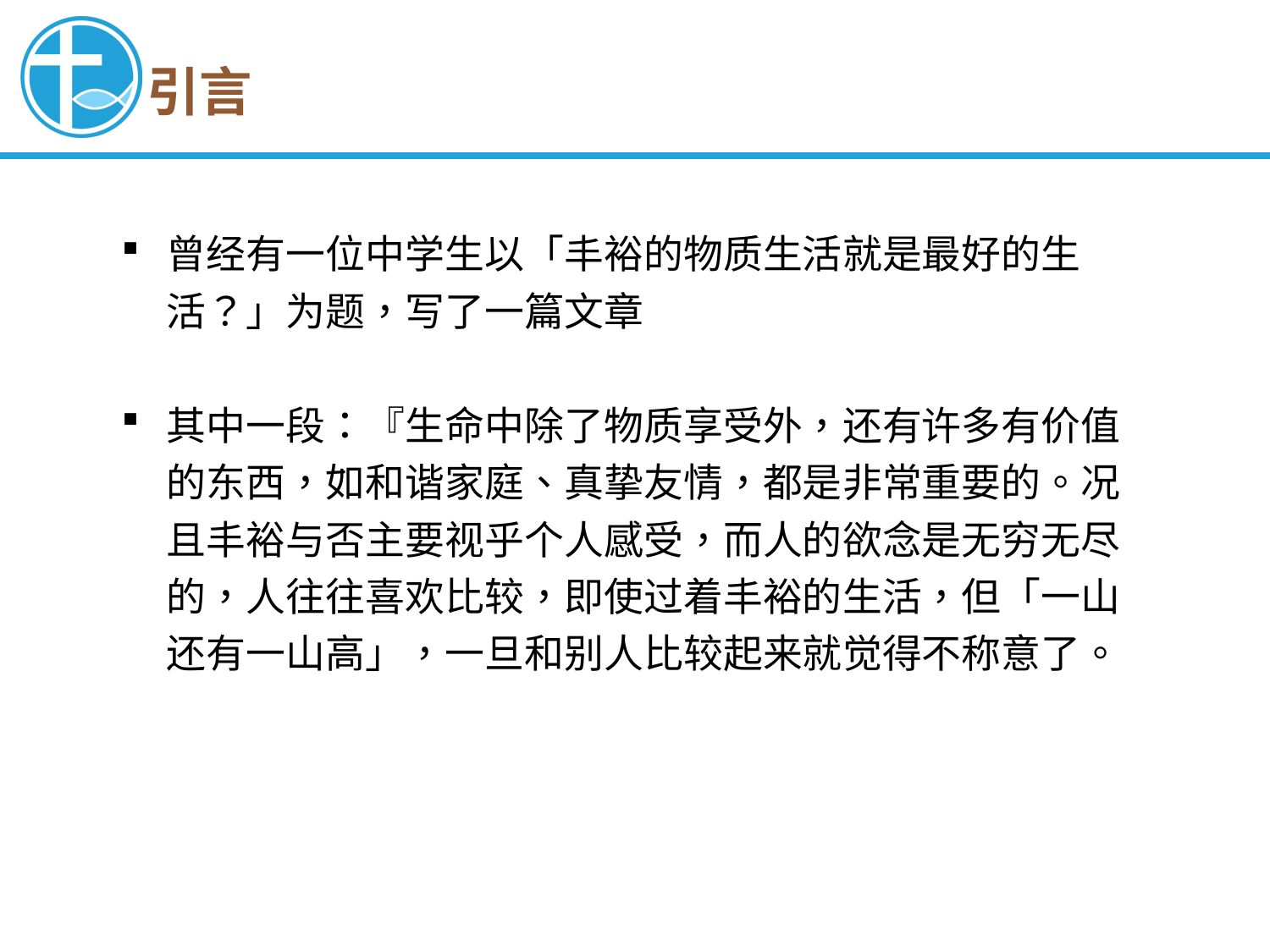

引言
曾经有一位中学生以「丰裕的物质生活就是最好的生活？」为题，写了一篇文章

其中一段：『生命中除了物质享受外，还有许多有价值的东西，如和谐家庭、真挚友情，都是非常重要的。况且丰裕与否主要视乎个人感受，而人的欲念是无穷无尽的，人往往喜欢比较，即使过着丰裕的生活，但「一山还有一山高」，一旦和别人比较起来就觉得不称意了。